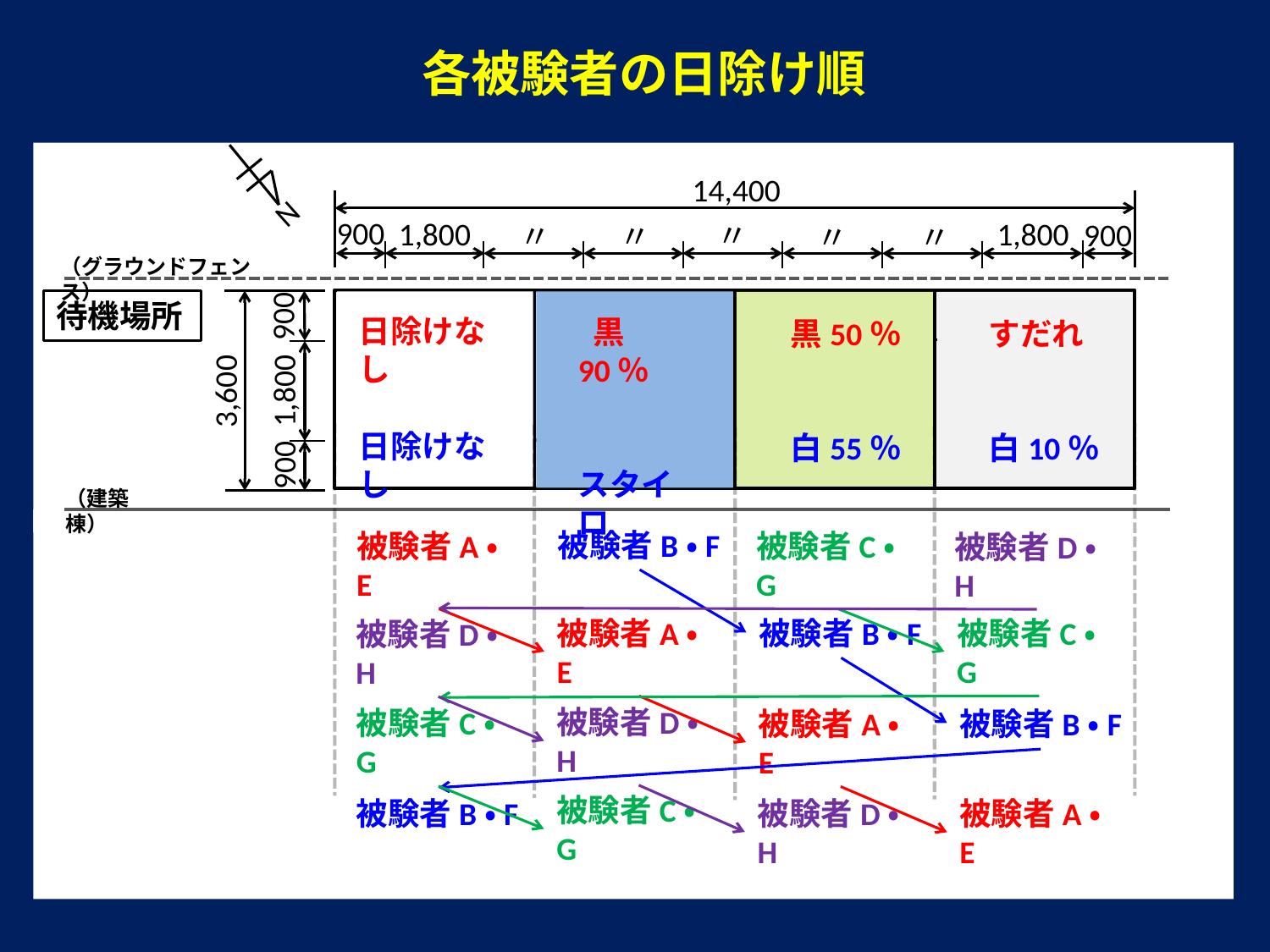

各被験者の日除け順
N

14,400
900
1,800
1,800
900
〃
〃
〃
〃
〃

900
3,600
1,800
900
（グラウンドフェンス）
待機場所

（建築棟）

日除けなし
日除けなし

 黒90％

スタイロ

すだれ

白10％

黒50％

白55％

被験者B・F
被験者A・E
被験者C・G
被験者D・H
被験者A・E
被験者B・F
被験者C・G
被験者D・H
被験者D・H
被験者C・G
被験者B・F
被験者A・E
被験者C・G
被験者B・F
被験者D・H
被験者A・E